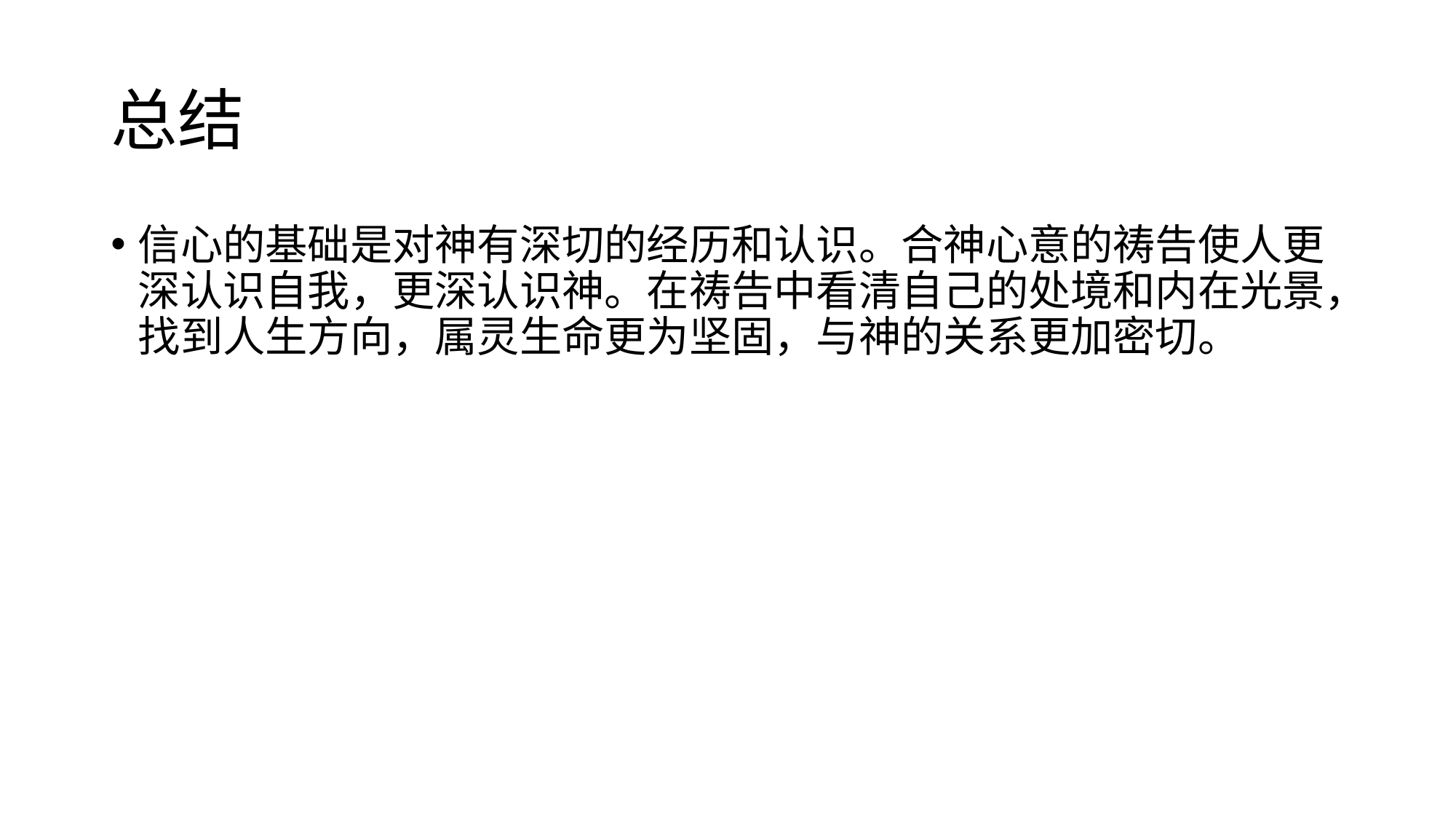

# 总结
信心的基础是对神有深切的经历和认识。合神心意的祷告使人更深认识自我，更深认识神。在祷告中看清自己的处境和内在光景，找到人生方向，属灵生命更为坚固，与神的关系更加密切。